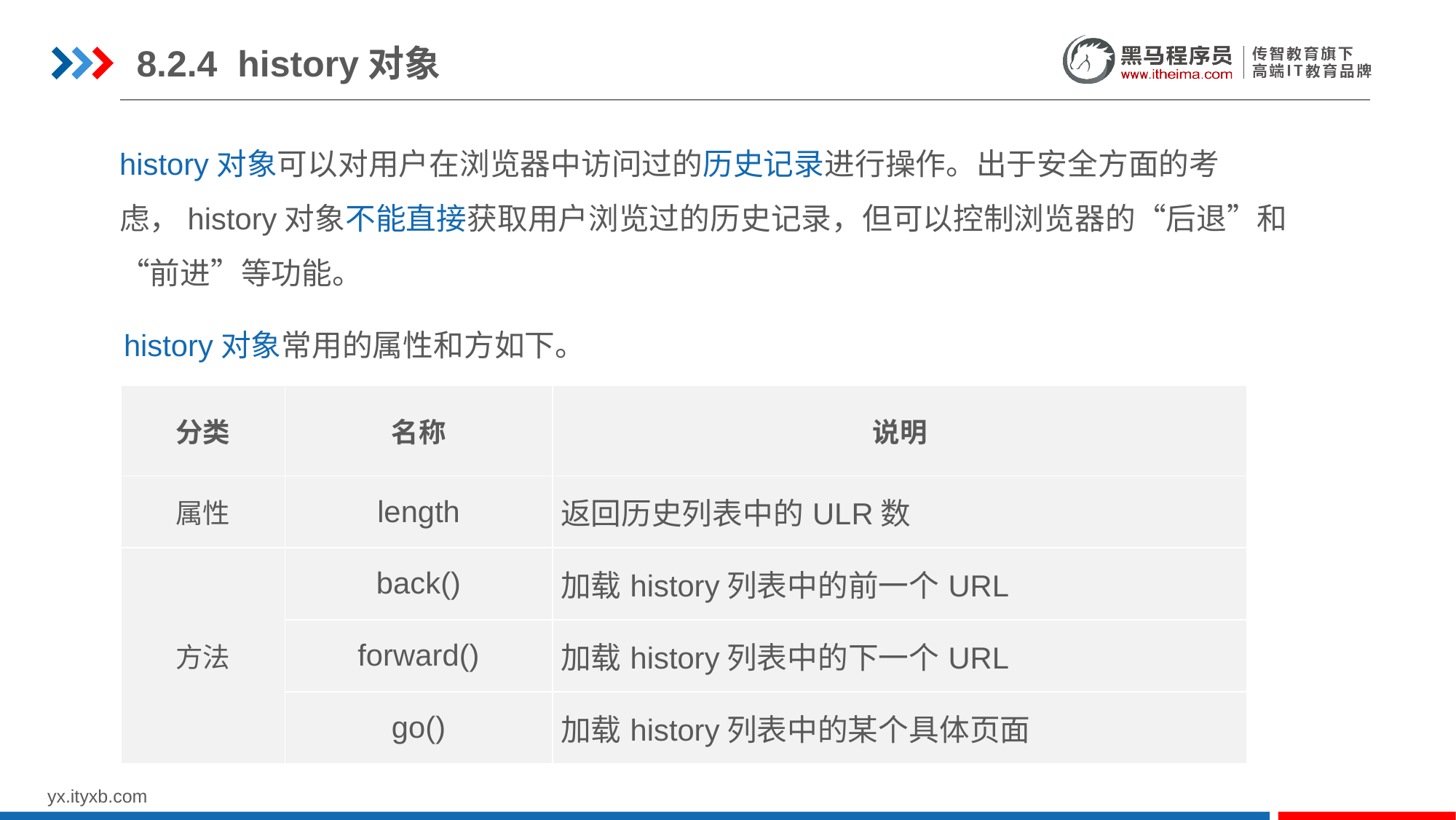

8.2.4  history对象
history对象可以对用户在浏览器中访问过的历史记录进行操作。出于安全方面的考虑，history对象不能直接获取用户浏览过的历史记录，但可以控制浏览器的“后退”和“前进”等功能。
history对象常用的属性和方如下。
| 分类 | 名称 | 说明 |
| --- | --- | --- |
| 属性 | length | 返回历史列表中的ULR数 |
| 方法 | back() | 加载history列表中的前一个URL |
|  | forward() | 加载history列表中的下一个URL |
|  | go() | 加载history列表中的某个具体页面 |